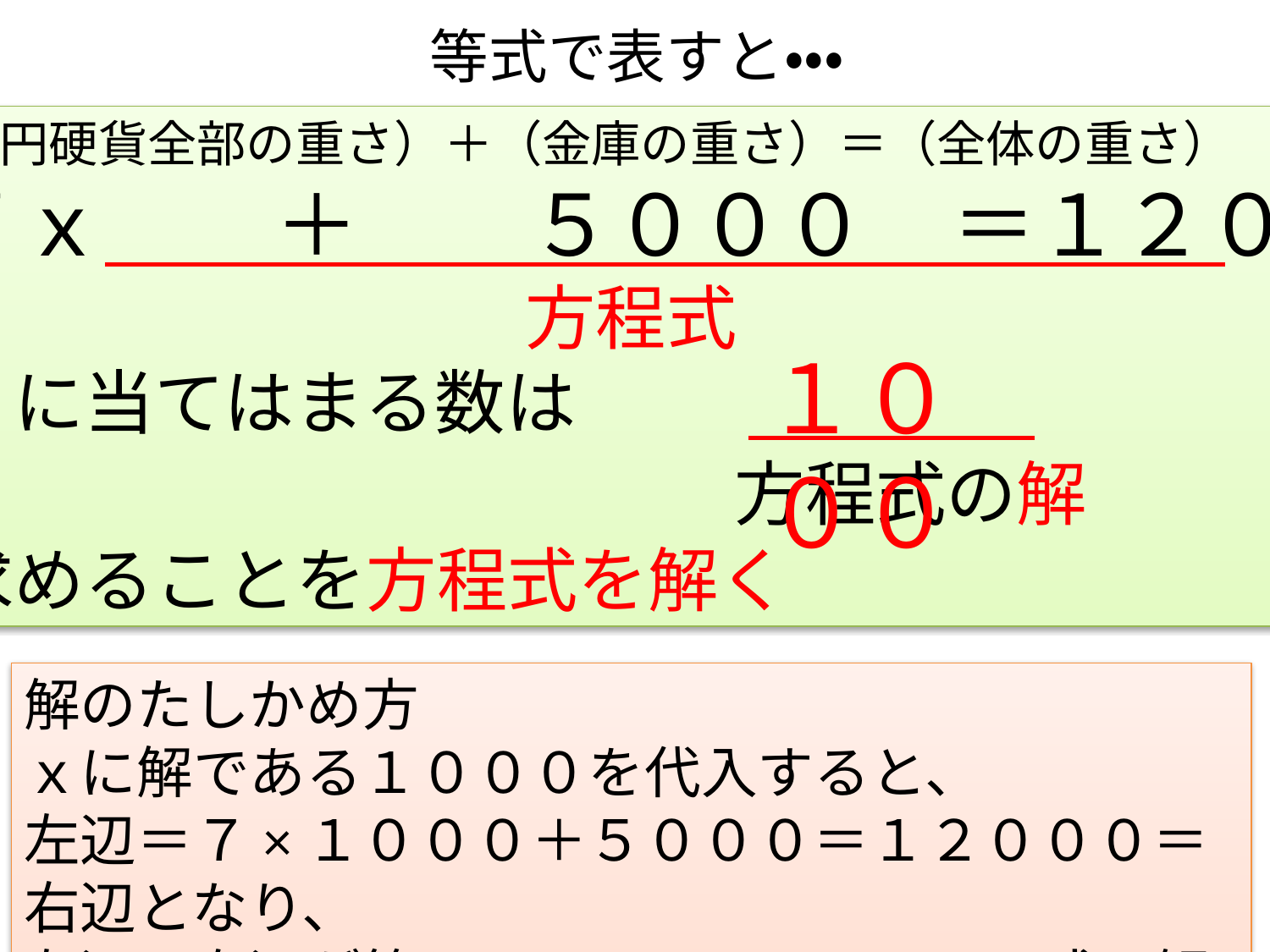

# 等式で表すと・・・
（５００円硬貨全部の重さ）＋（金庫の重さ）＝（全体の重さ）
　　　７ｘ　　＋　　５０００　＝１２０００
方程式
文字ｘに当てはまる数は
　　　　　　　　　　　　方程式の解
解を求めることを方程式を解く
１０００
解のたしかめ方
ｘに解である１０００を代入すると、
左辺＝７×１０００＋５０００＝１２０００＝右辺となり、
左辺と右辺が等しいので１０００はこの式の解